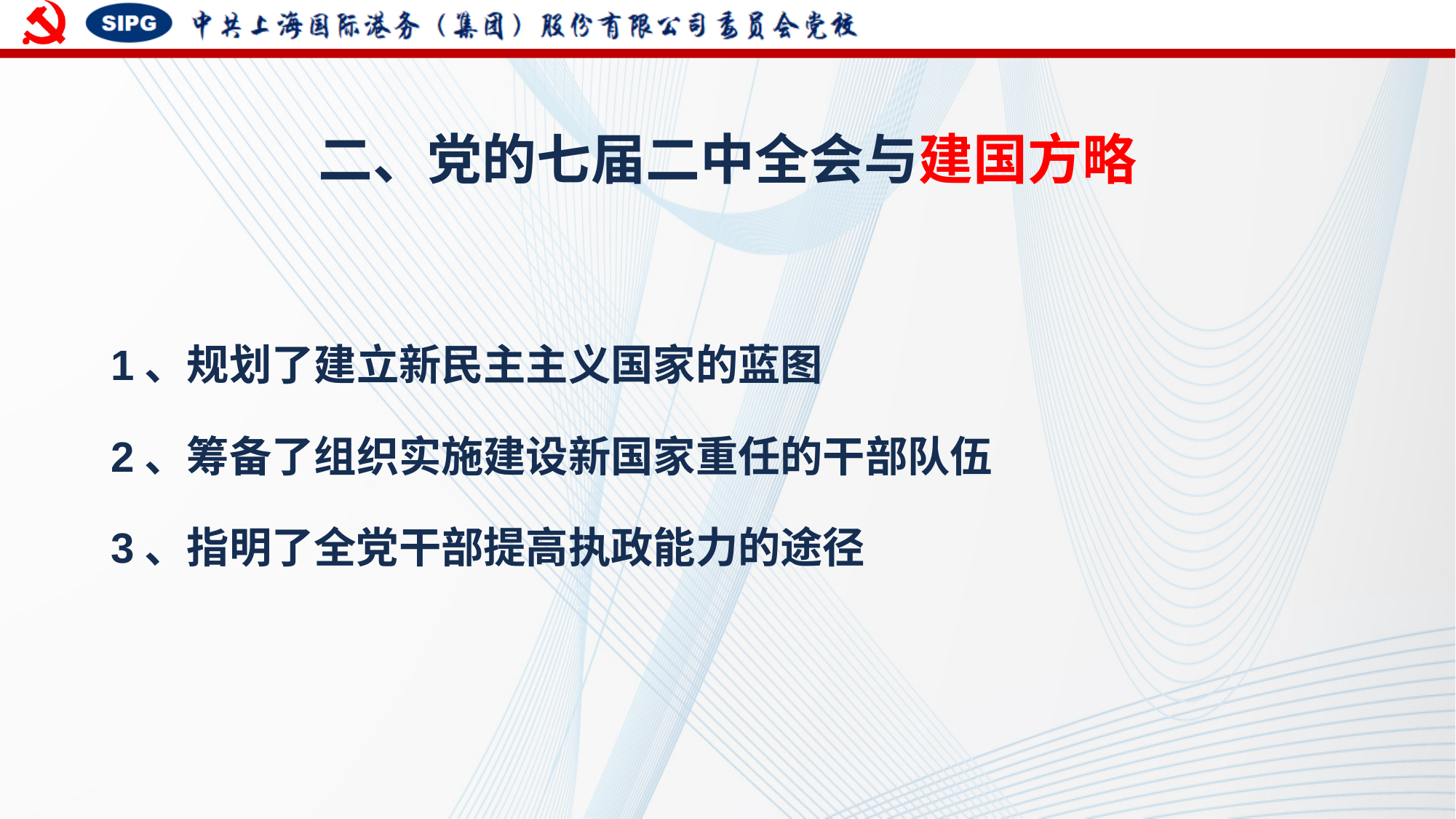

二、党的七届二中全会与建国方略
1、规划了建立新民主主义国家的蓝图
2、筹备了组织实施建设新国家重任的干部队伍
3、指明了全党干部提高执政能力的途径